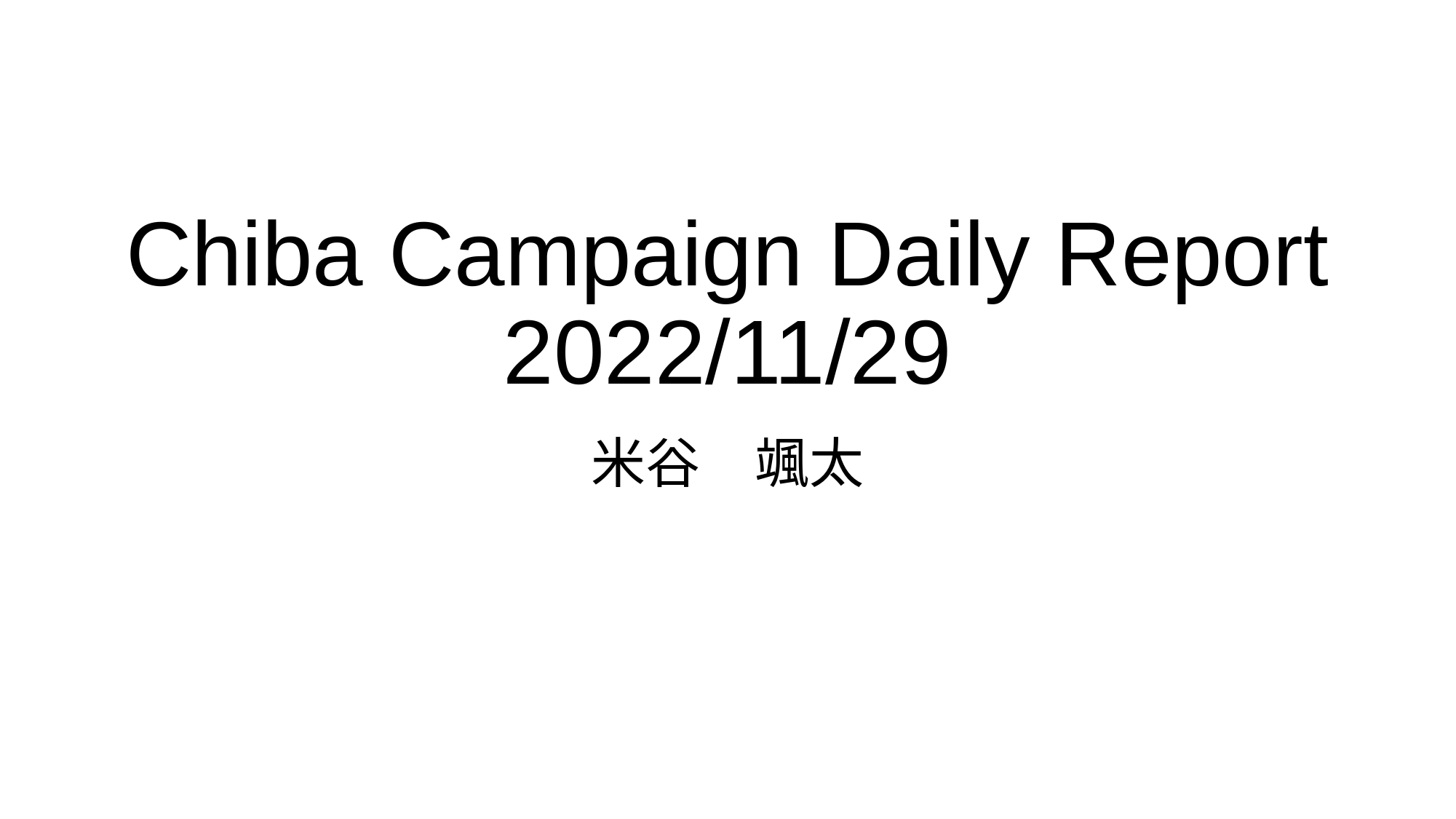

# Chiba Campaign Daily Report 2022/11/29
米谷　颯太